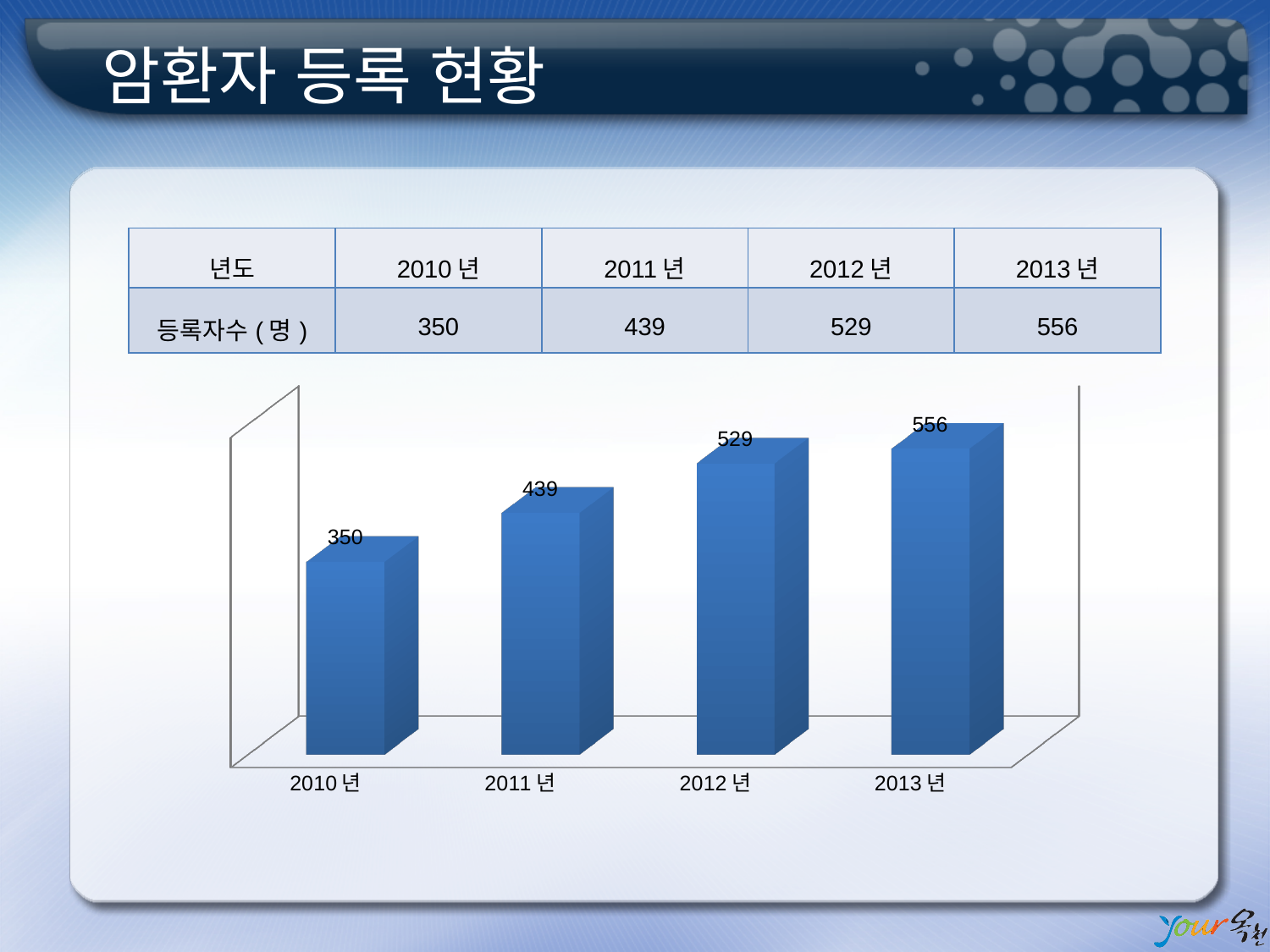

# 암환자 등록 현황
| 년도 | 2010년 | 2011년 | 2012년 | 2013년 |
| --- | --- | --- | --- | --- |
| 등록자수(명) | 350 | 439 | 529 | 556 |

[unsupported chart]